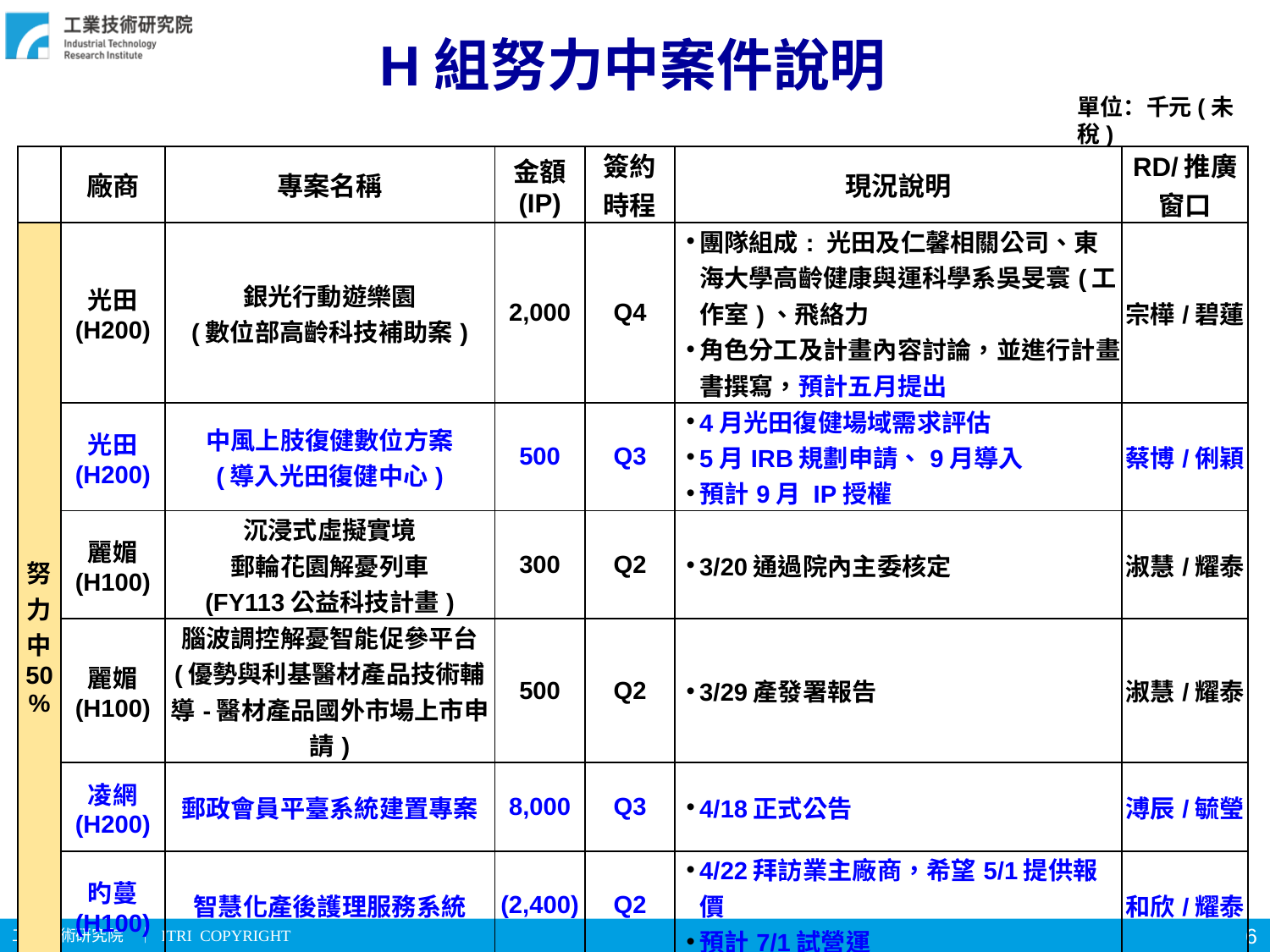

# H組努力中案件說明
單位：千元(未稅)
|  | 廠商 | 專案名稱 | 金額 (IP) | 簽約 時程 | 現況說明 | RD/推廣 窗口 |
| --- | --- | --- | --- | --- | --- | --- |
| 努力中 50% | 光田 (H200) | 銀光行動遊樂園 (數位部高齡科技補助案) | 2,000 | Q4 | 團隊組成: 光田及仁馨相關公司、東海大學高齡健康與運科學系吳旻寰(工作室)、飛絡力 角色分工及計畫內容討論，並進行計畫書撰寫，預計五月提出 | 宗樺/碧蓮 |
|  | 光田 (H200) | 中風上肢復健數位方案 (導入光田復健中心) | 500 | Q3 | 4月光田復健場域需求評估 5月IRB規劃申請、9月導入 預計9月 IP授權 | 蔡博/俐穎 |
|  | 麗媚 (H100) | 沉浸式虛擬實境 郵輪花園解憂列車 (FY113公益科技計畫) | 300 | Q2 | 3/20通過院內主委核定 | 淑慧/耀泰 |
|  | 麗媚 (H100) | 腦波調控解憂智能促參平台 (優勢與利基醫材產品技術輔導-醫材產品國外市場上市申請) | 500 | Q2 | 3/29產發署報告 | 淑慧/耀泰 |
|  | 凌網 (H200) | 郵政會員平臺系統建置專案 | 8,000 | Q3 | 4/18正式公告 | 溥辰/毓瑩 |
|  | 旳蔓 (H100) | 智慧化產後護理服務系統 | (2,400) | Q2 | 4/22拜訪業主廠商，希望5/1提供報價 預計7/1試營運 | 和欣/耀泰 |
|  | 東元 (H100) | 智慧化產後護理服務系統 | 2,670 | Q3 | 4/12提供報價，含代購硬體 | 和欣/耀泰 |